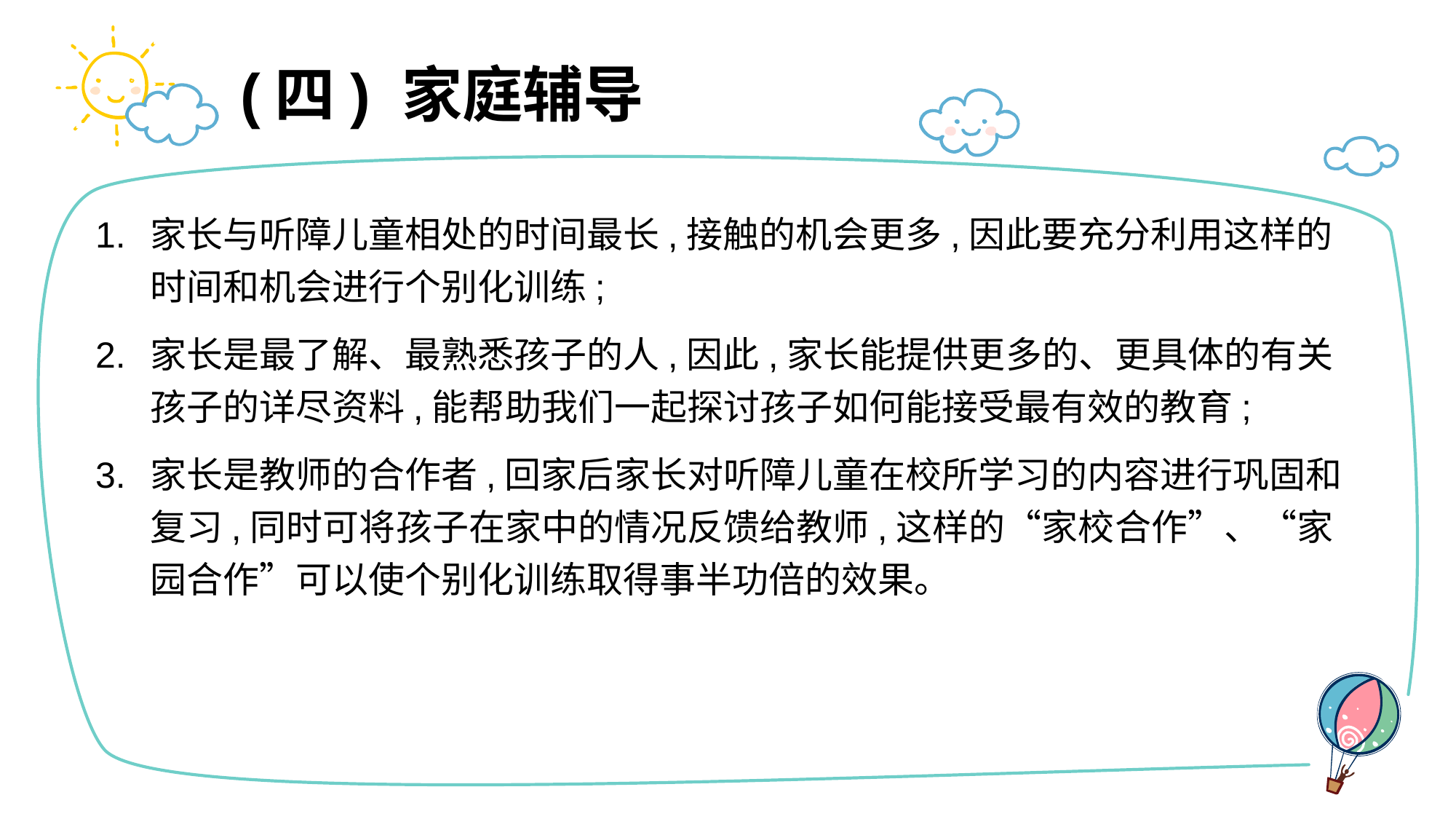

# (四) 家庭辅导
家长与听障儿童相处的时间最长,接触的机会更多,因此要充分利用这样的时间和机会进行个别化训练;
家长是最了解、最熟悉孩子的人,因此,家长能提供更多的、更具体的有关孩子的详尽资料,能帮助我们一起探讨孩子如何能接受最有效的教育;
家长是教师的合作者,回家后家长对听障儿童在校所学习的内容进行巩固和复习,同时可将孩子在家中的情况反馈给教师,这样的“家校合作”、“家园合作”可以使个别化训练取得事半功倍的效果。